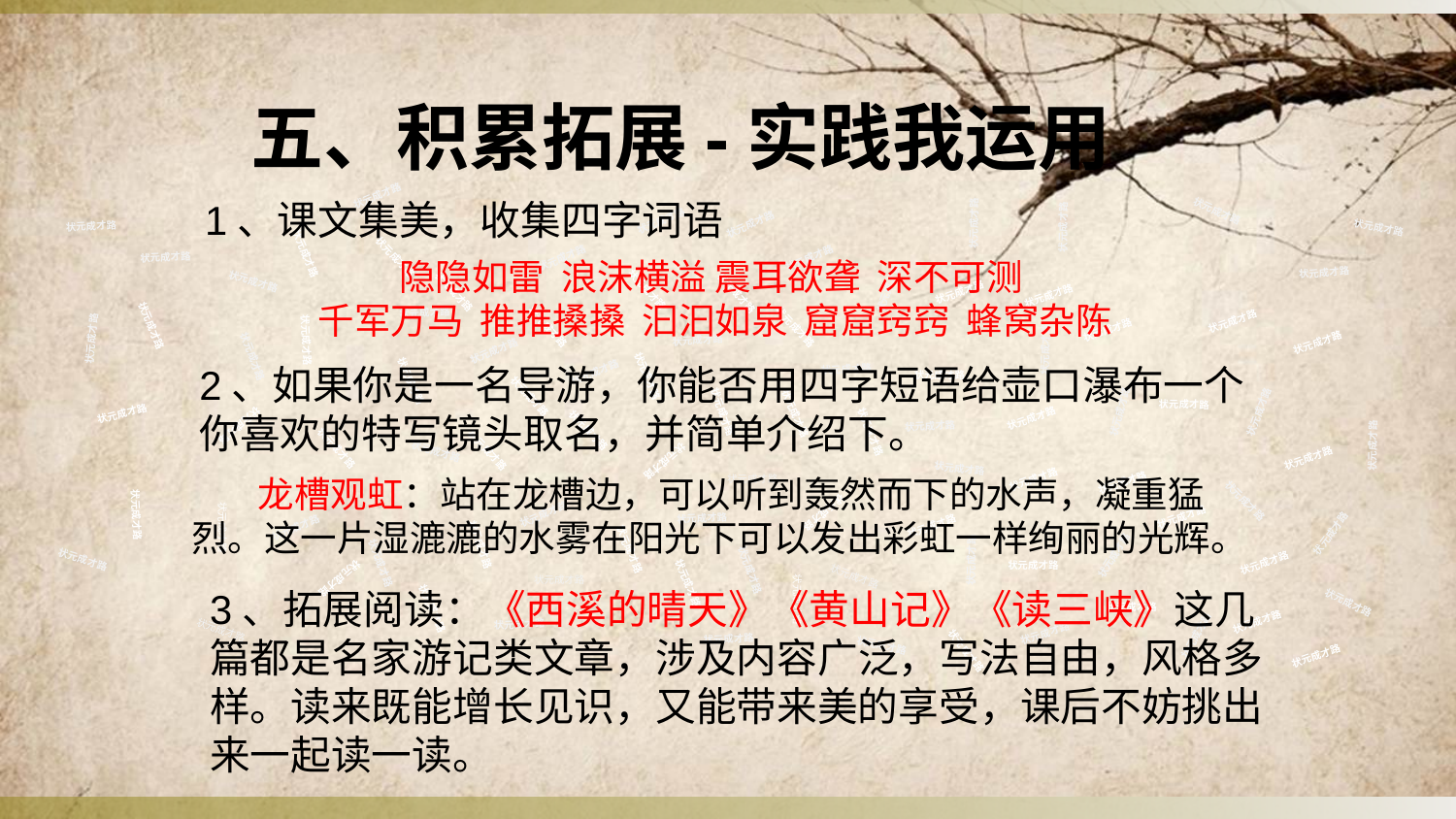

五、积累拓展-实践我运用
状元成才路
 1、课文集美，收集四字词语
状元成才路
状元成才路
状元成才路
状元成才路
状元成才路
状元成才路
状元成才路
状元成才路
状元成才路
状元成才路
状元成才路
状元成才路
隐隐如雷  浪沫横溢 震耳欲聋  深不可测
千军万马  推推搡搡  汩汩如泉  窟窟窍窍  蜂窝杂陈

状元成才路
状元成才路
状元成才路
状元成才路
状元成才路
状元成才路
状元成才路
状元成才路
状元成才路
状元成才路
状元成才路
状元成才路
状元成才路
状元成才路
状元成才路
状元成才路
状元成才路
状元成才路
状元成才路
状元成才路
状元成才路
2、如果你是一名导游，你能否用四字短语给壶口瀑布一个你喜欢的特写镜头取名，并简单介绍下。
状元成才路
状元成才路
状元成才路
状元成才路
状元成才路
状元成才路
状元成才路
状元成才路
状元成才路
状元成才路
状元成才路
状元成才路
状元成才路
状元成才路
状元成才路
状元成才路
状元成才路
状元成才路
状元成才路
状元成才路
状元成才路
状元成才路
状元成才路
状元成才路
       龙槽观虹：站在龙槽边，可以听到轰然而下的水声，凝重猛烈。这一片湿漉漉的水雾在阳光下可以发出彩虹一样绚丽的光辉。
状元成才路
状元成才路
状元成才路
状元成才路
状元成才路
状元成才路
状元成才路
状元成才路
状元成才路
状元成才路
状元成才路
状元成才路
状元成才路
状元成才路
状元成才路
状元成才路
状元成才路
状元成才路
状元成才路
状元成才路
状元成才路
状元成才路
状元成才路
状元成才路
状元成才路
状元成才路
3、拓展阅读：《西溪的晴天》《黄山记》《读三峡》这几篇都是名家游记类文章，涉及内容广泛，写法自由，风格多样。读来既能增长见识，又能带来美的享受，课后不妨挑出来一起读一读。

状元成才路
状元成才路
状元成才路
状元成才路
状元成才路
状元成才路
状元成才路
状元成才路
状元成才路
状元成才路
状元成才路
状元成才路
状元成才路